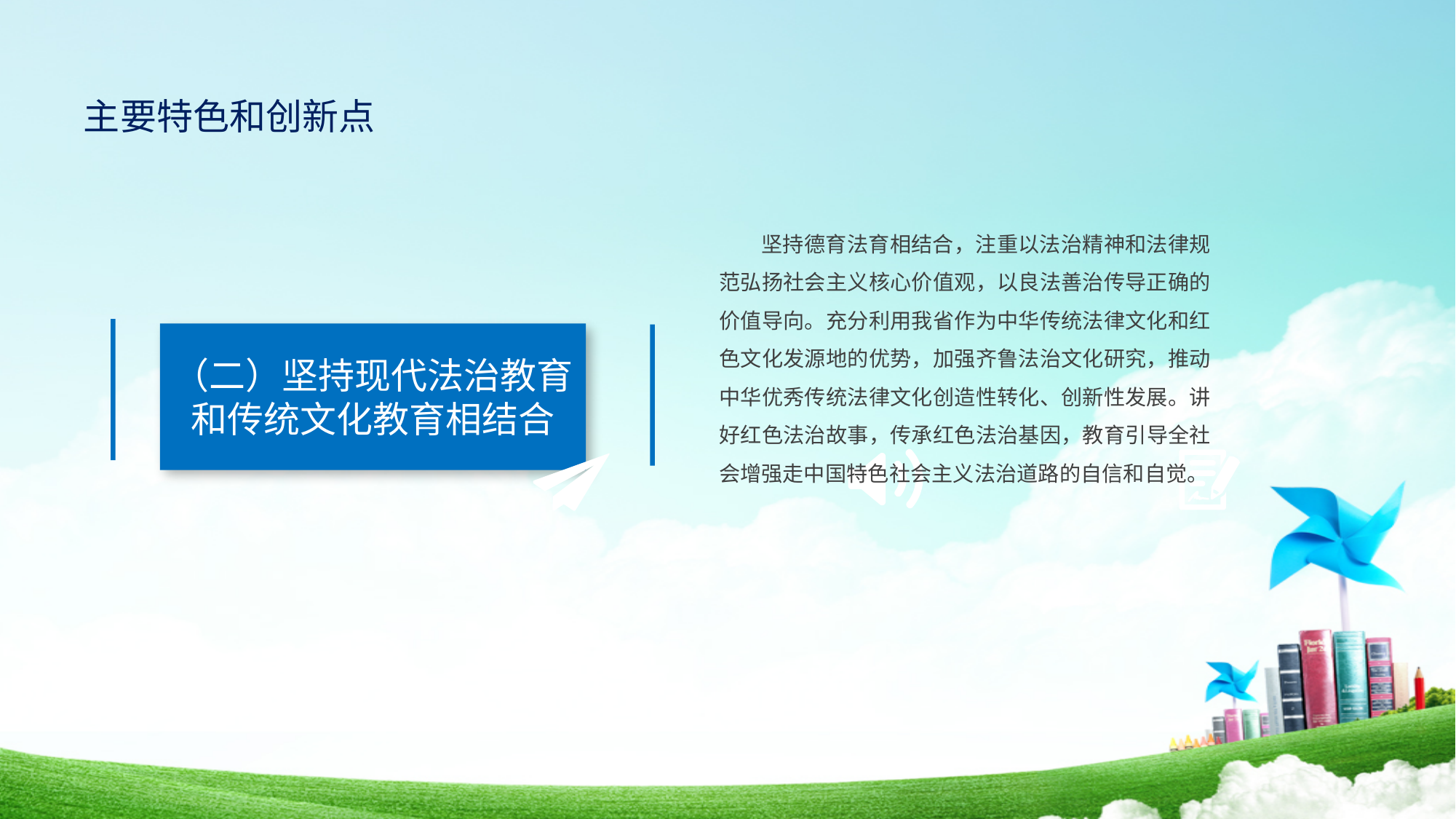

主要特色和创新点
坚持德育法育相结合，注重以法治精神和法律规范弘扬社会主义核心价值观，以良法善治传导正确的价值导向。充分利用我省作为中华传统法律文化和红色文化发源地的优势，加强齐鲁法治文化研究，推动中华优秀传统法律文化创造性转化、创新性发展。讲好红色法治故事，传承红色法治基因，教育引导全社会增强走中国特色社会主义法治道路的自信和自觉。

（二）坚持现代法治教育和传统文化教育相结合